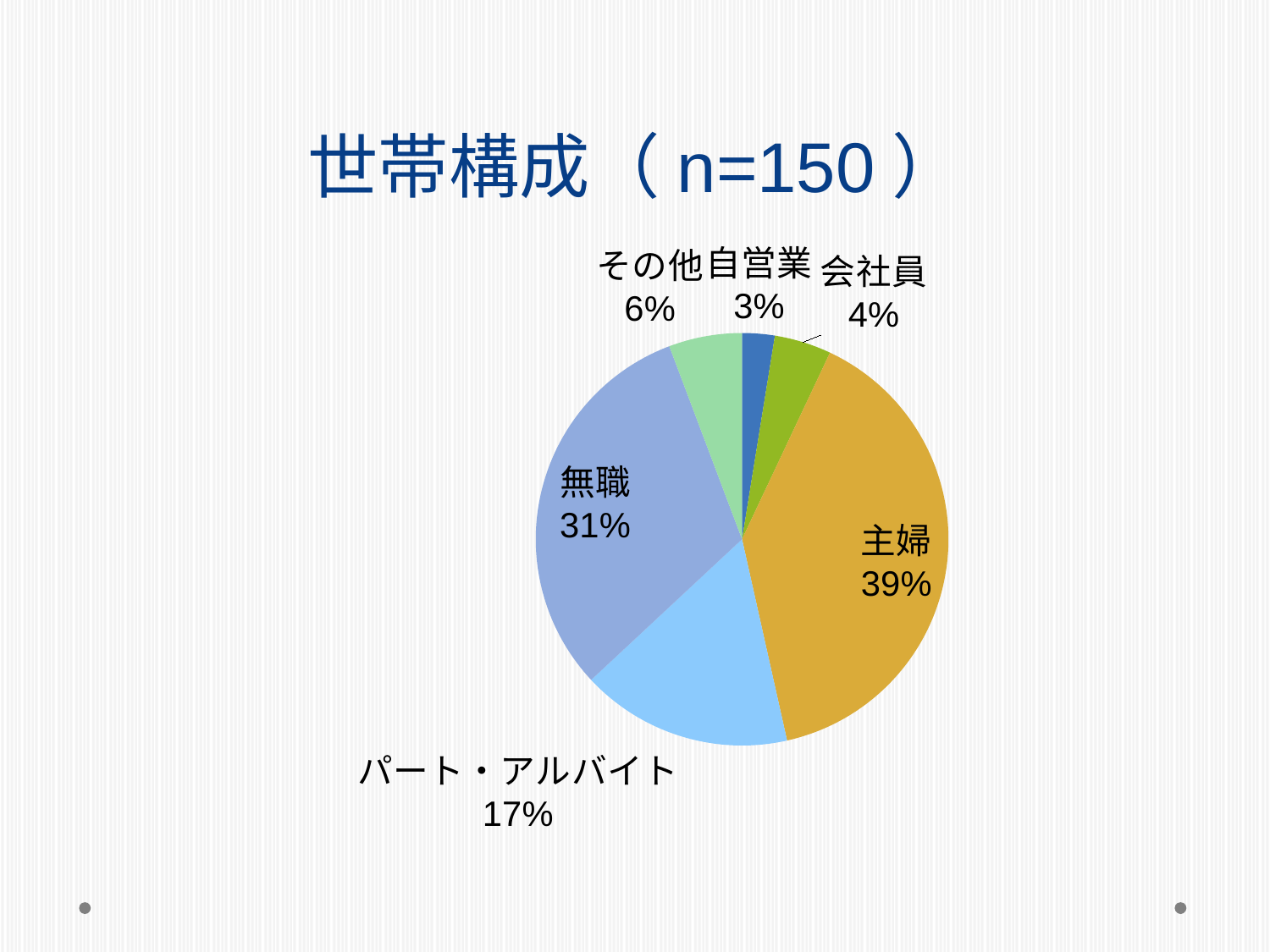

# 世帯構成（n=150）

### Chart

| Category |  |
|---|---|
| 農林水産業 | 0.0 |
| 自営業 | 4.0 |
| 公務員 | 0.0 |
| 会社員 | 7.0 |
| 主婦 | 62.0 |
| 学生 | 0.0 |
| パート・アルバイト | 26.0 |
| 無職 | 49.0 |
| その他 | 9.0 |